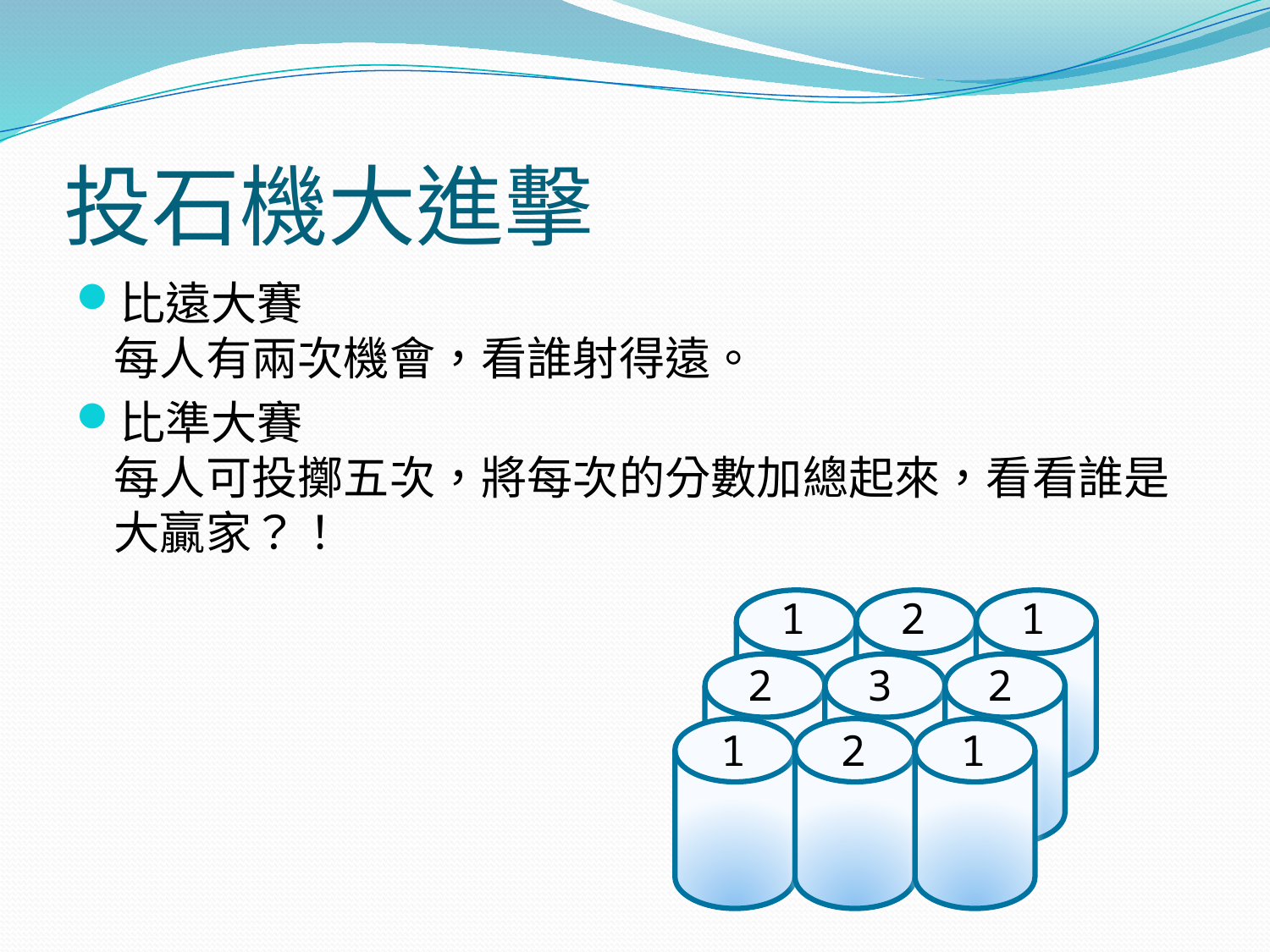

# 投石機大進擊
比遠大賽
每人有兩次機會，看誰射得遠。
比準大賽
每人可投擲五次，將每次的分數加總起來，看看誰是大贏家？！
1
2
1

2
3
2

1
2
1